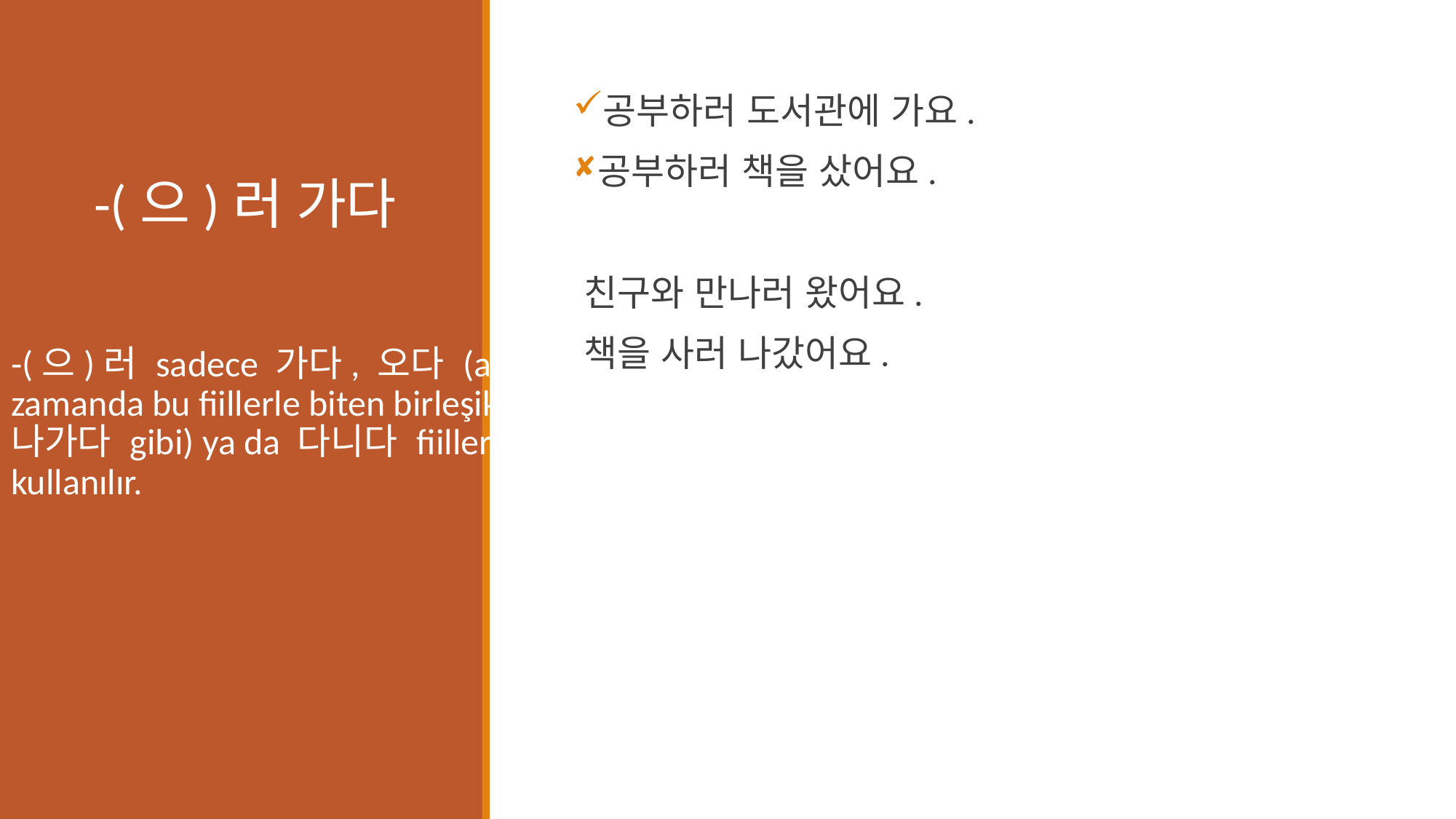

# -(으)러 가다
공부하러 도서관에 가요.
공부하러 책을 샀어요.

친구와 만나러 왔어요.
책을 사러 나갔어요.

-(으)러 sadece 가다, 오다 (aynı zamanda bu fiillerle biten birleşik fiiller 나가다 gibi) ya da 다니다 fiilleri ile kullanılır.